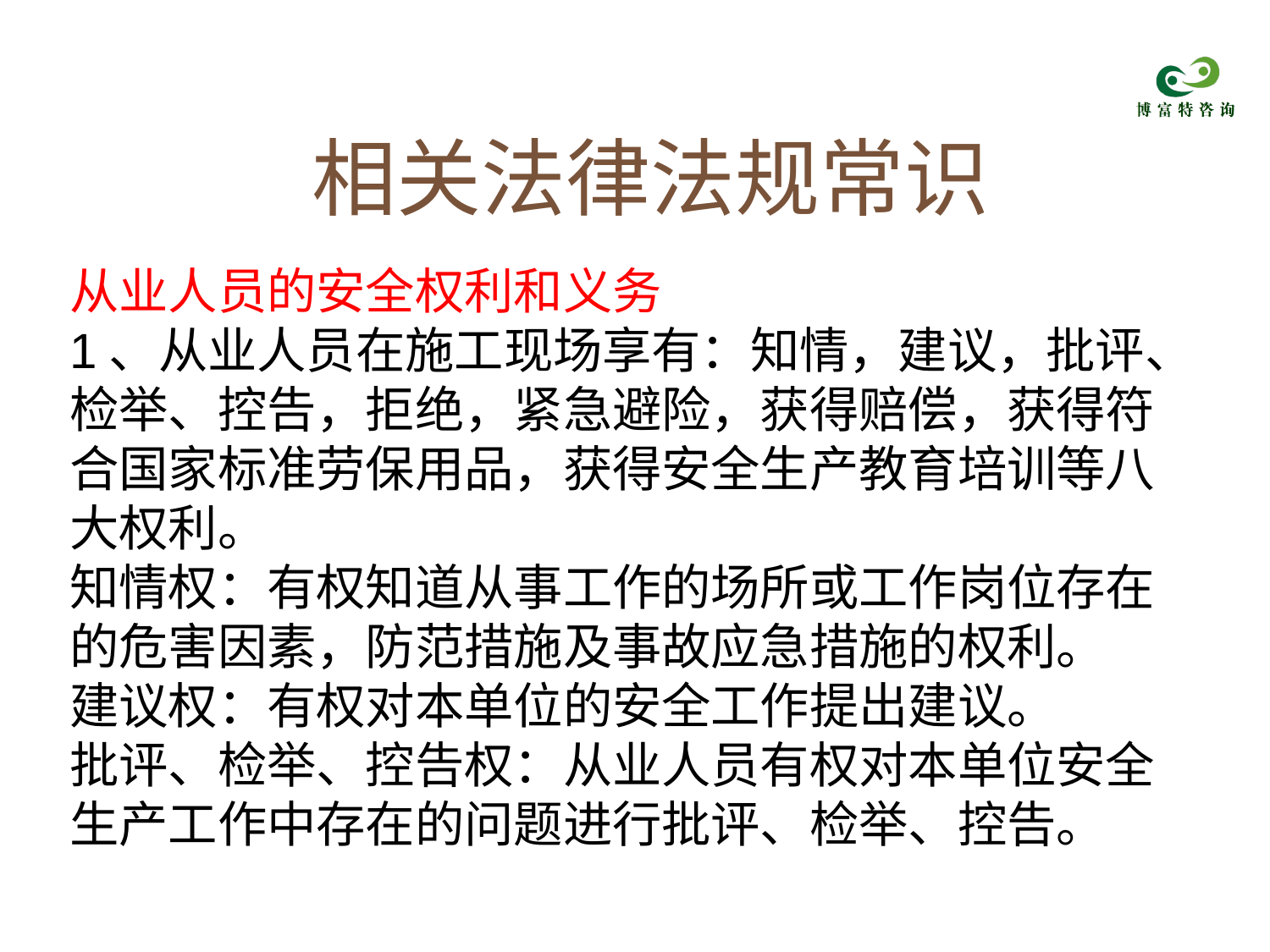

相关法律法规常识
从业人员的安全权利和义务
1、从业人员在施工现场享有：知情，建议，批评、检举、控告，拒绝，紧急避险，获得赔偿，获得符合国家标准劳保用品，获得安全生产教育培训等八大权利。
知情权：有权知道从事工作的场所或工作岗位存在的危害因素，防范措施及事故应急措施的权利。
建议权：有权对本单位的安全工作提出建议。
批评、检举、控告权：从业人员有权对本单位安全生产工作中存在的问题进行批评、检举、控告。